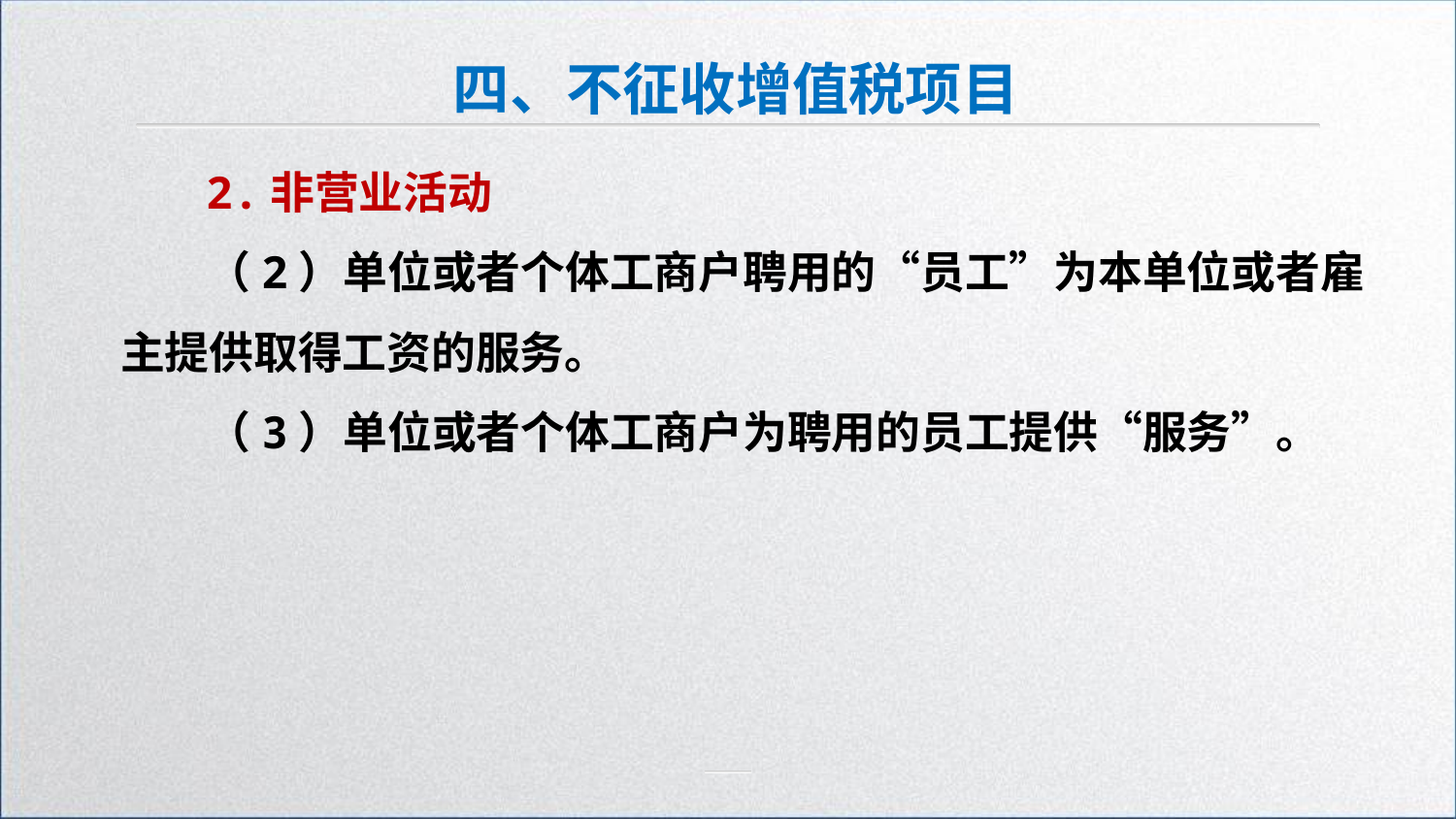

四、不征收增值税项目
2.非营业活动
（2）单位或者个体工商户聘用的“员工”为本单位或者雇主提供取得工资的服务。
（3）单位或者个体工商户为聘用的员工提供“服务”。